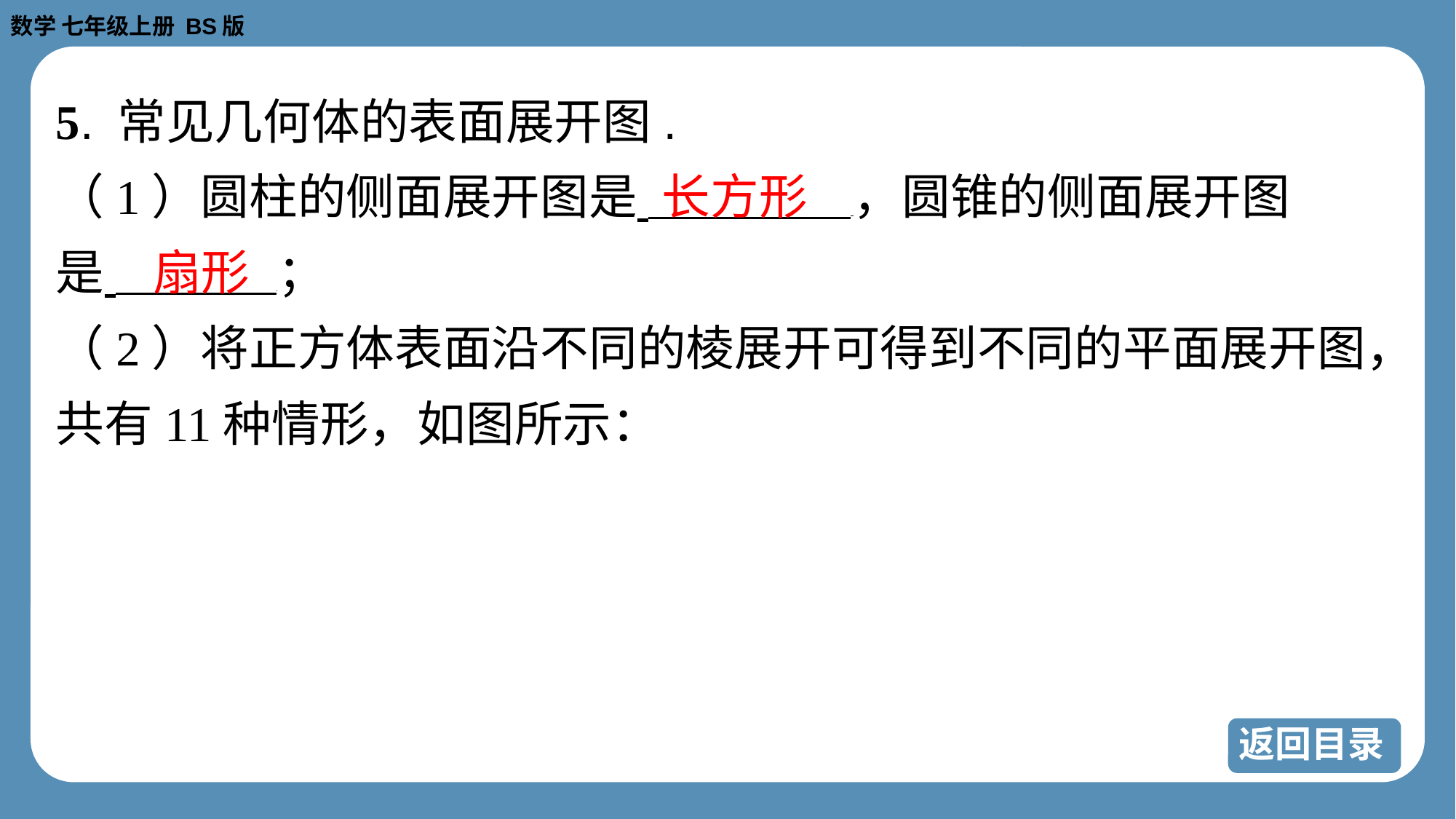

5. 常见几何体的表面展开图.
（1）圆柱的侧面展开图是                                ，圆锥的侧面展开图
是                          ⁠；
（2）将正方体表面沿不同的棱展开可得到不同的平面展开图，
共有11种情形，如图所示：
长方形
扇形